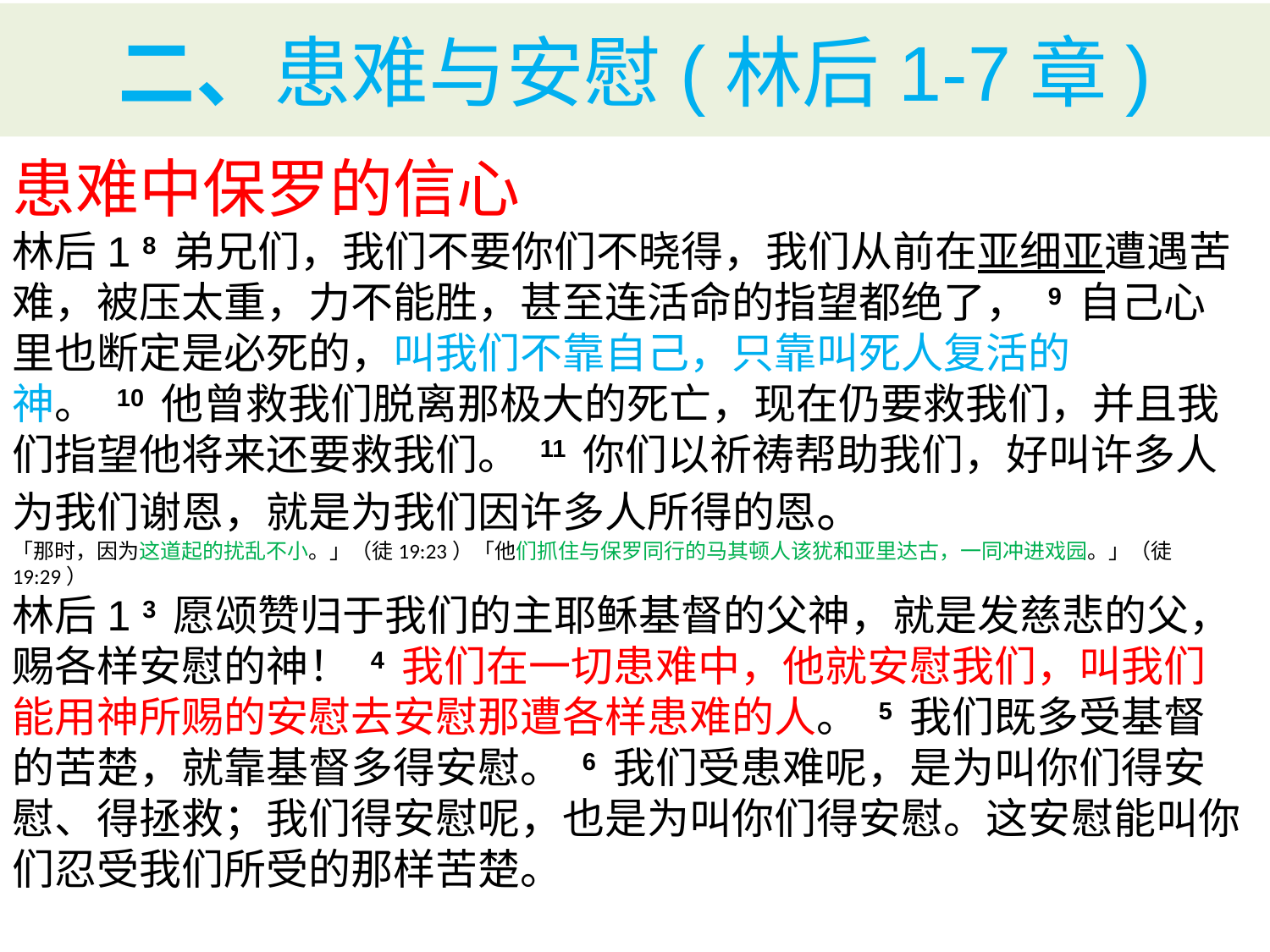

# 二、患难与安慰(林后1-7章)
患难中保罗的信心
林后1 8 弟兄们，我们不要你们不晓得，我们从前在亚细亚遭遇苦难，被压太重，力不能胜，甚至连活命的指望都绝了， 9 自己心里也断定是必死的，叫我们不靠自己，只靠叫死人复活的神。 10 他曾救我们脱离那极大的死亡，现在仍要救我们，并且我们指望他将来还要救我们。 11 你们以祈祷帮助我们，好叫许多人为我们谢恩，就是为我们因许多人所得的恩。
「那时，因为这道起的扰乱不小。」（徒19:23）「他们抓住与保罗同行的马其顿人该犹和亚里达古，一同冲进戏园。」（徒19:29）
林后1 3 愿颂赞归于我们的主耶稣基督的父神，就是发慈悲的父，赐各样安慰的神！ 4 我们在一切患难中，他就安慰我们，叫我们能用神所赐的安慰去安慰那遭各样患难的人。 5 我们既多受基督的苦楚，就靠基督多得安慰。 6 我们受患难呢，是为叫你们得安慰、得拯救；我们得安慰呢，也是为叫你们得安慰。这安慰能叫你们忍受我们所受的那样苦楚。